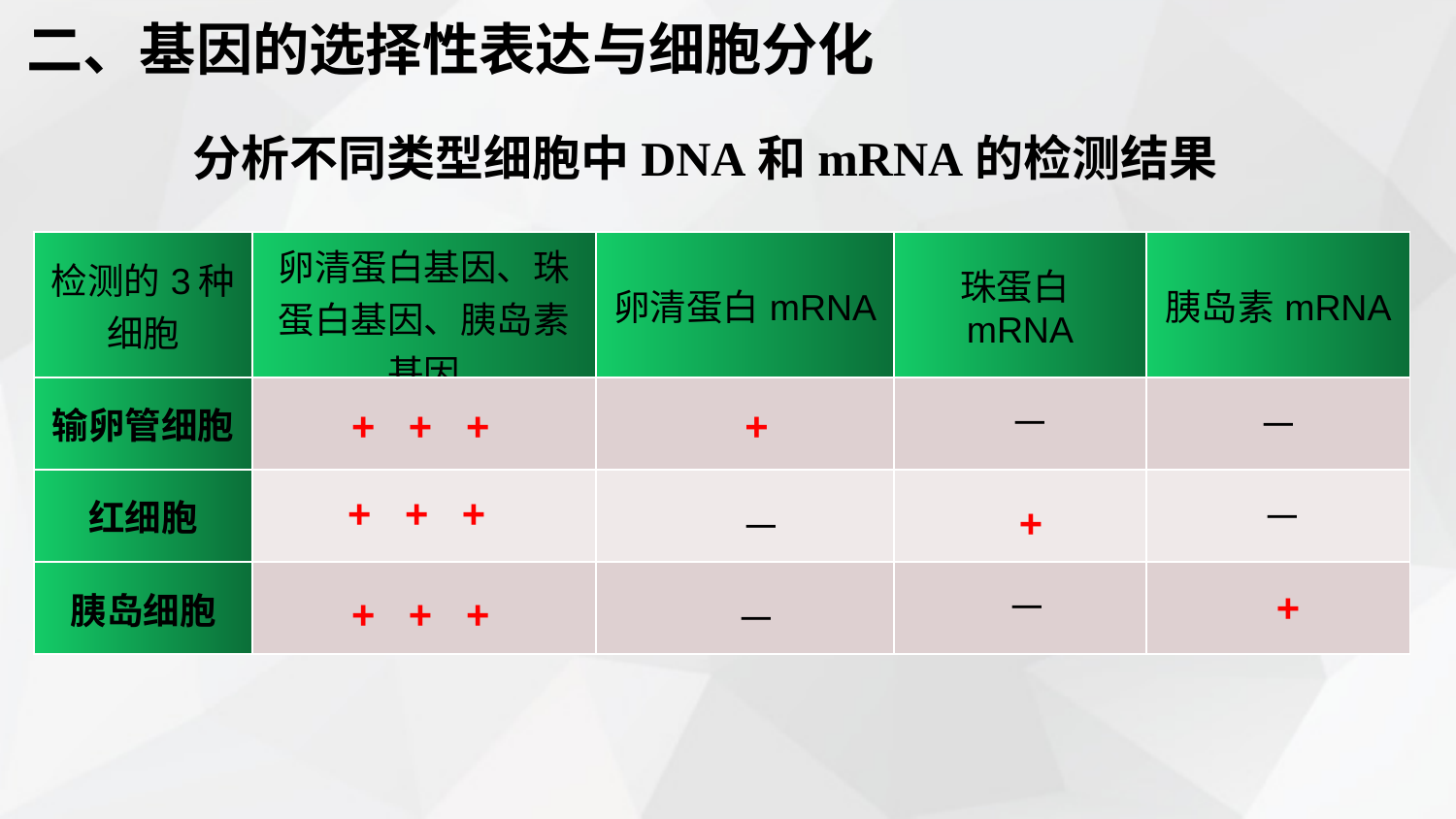

二、基因的选择性表达与细胞分化
分析不同类型细胞中DNA和mRNA的检测结果
| 检测的3种细胞 | 卵清蛋白基因、珠蛋白基因、胰岛素基因 | 卵清蛋白mRNA | 珠蛋白mRNA | 胰岛素mRNA |
| --- | --- | --- | --- | --- |
| 输卵管细胞 |  |  |  |  |
| 红细胞 |  |  |  |  |
| 胰岛细胞 |  |  |  |  |
－
－
+   +   +
+
+   +   +
－
+
－
－
+
+   +   +
－